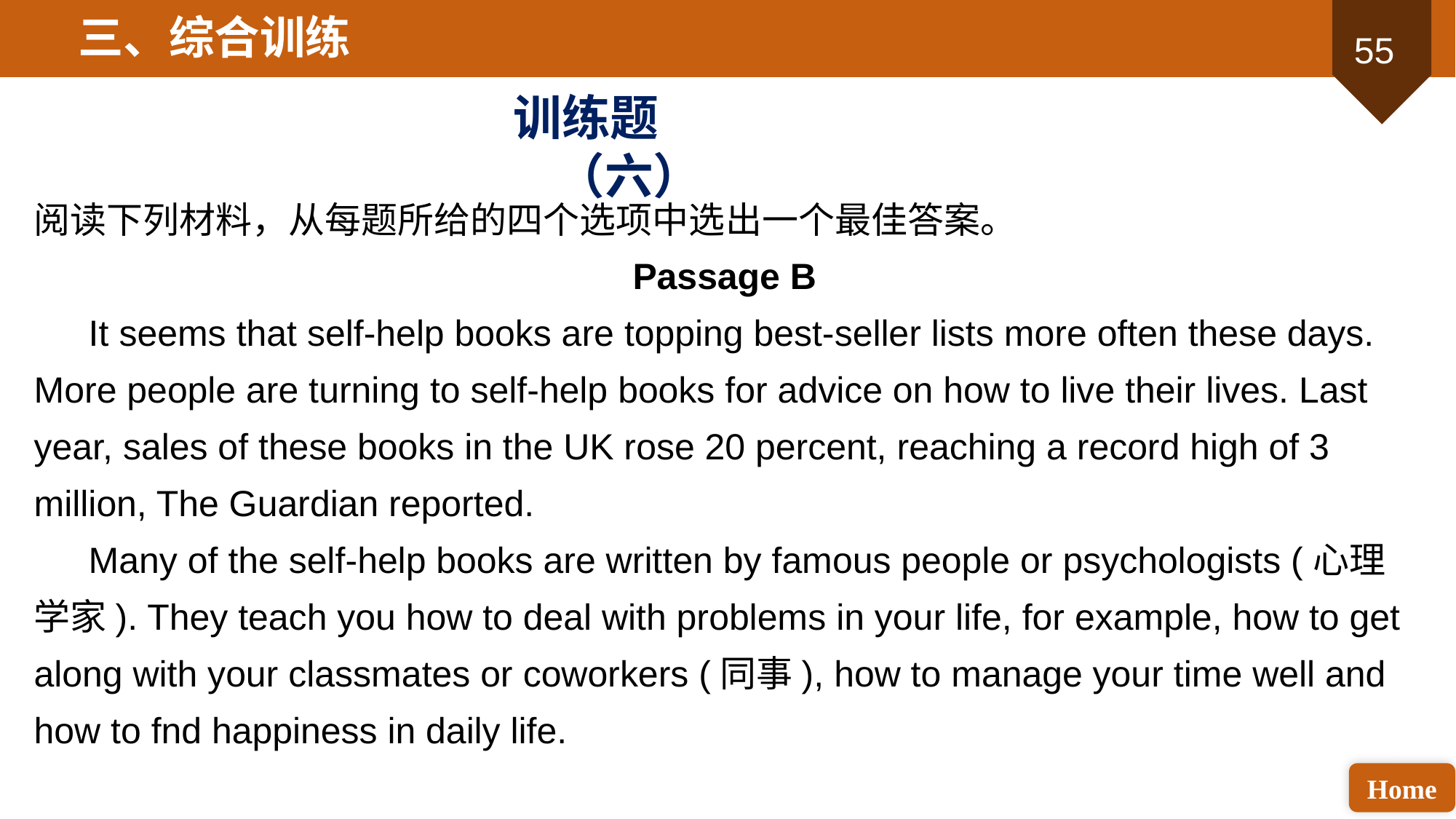

三、综合训练
训练题（六）
阅读下列材料，从每题所给的四个选项中选出一个最佳答案。
Passage B
It seems that self-help books are topping best-seller lists more often these days. More people are turning to self-help books for advice on how to live their lives. Last year, sales of these books in the UK rose 20 percent, reaching a record high of 3 million, The Guardian reported.
Many of the self-help books are written by famous people or psychologists (心理学家). They teach you how to deal with problems in your life, for example, how to get along with your classmates or coworkers (同事), how to manage your time well and how to fnd happiness in daily life.